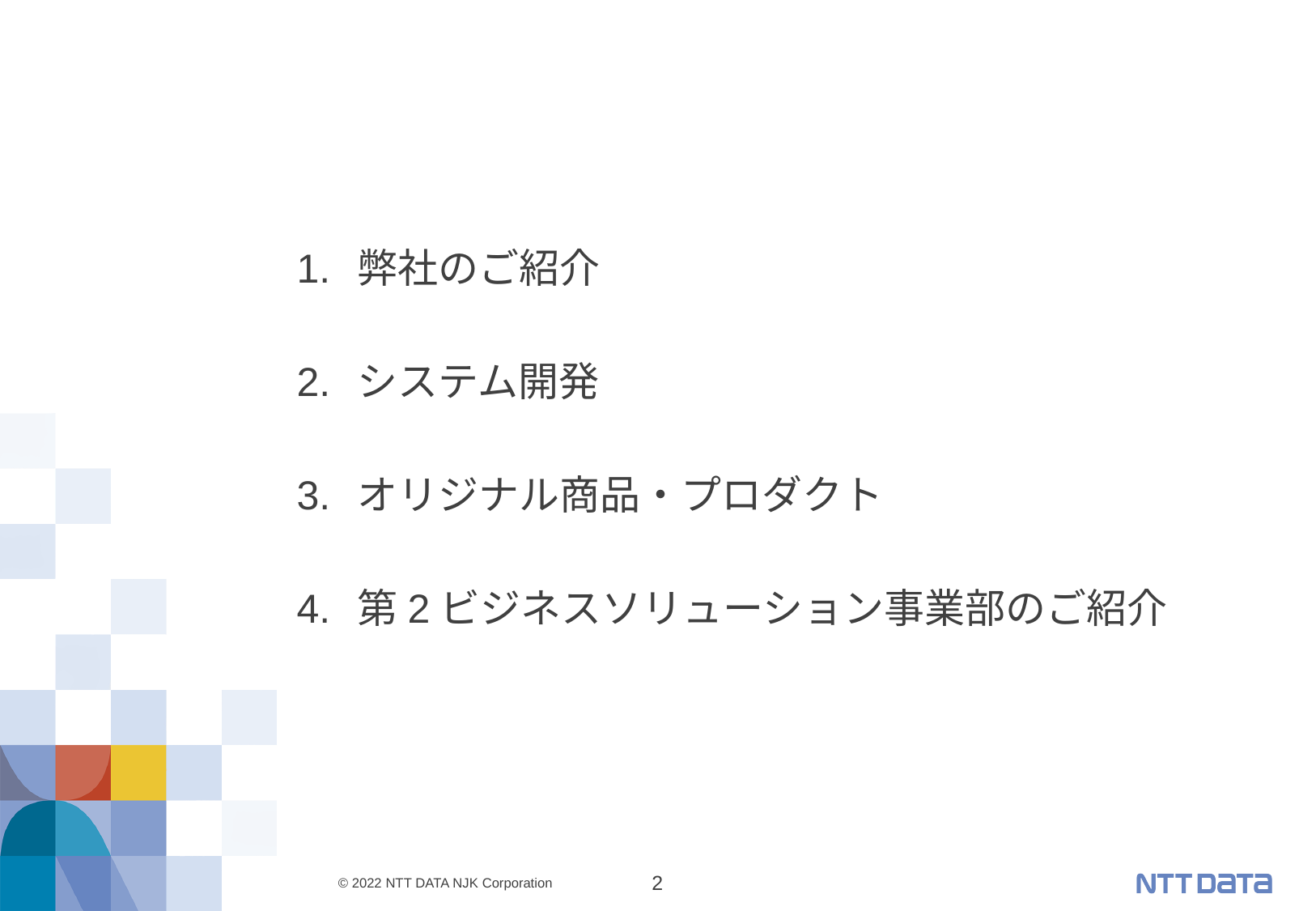

#
弊社のご紹介

システム開発

オリジナル商品・プロダクト

第2ビジネスソリューション事業部のご紹介